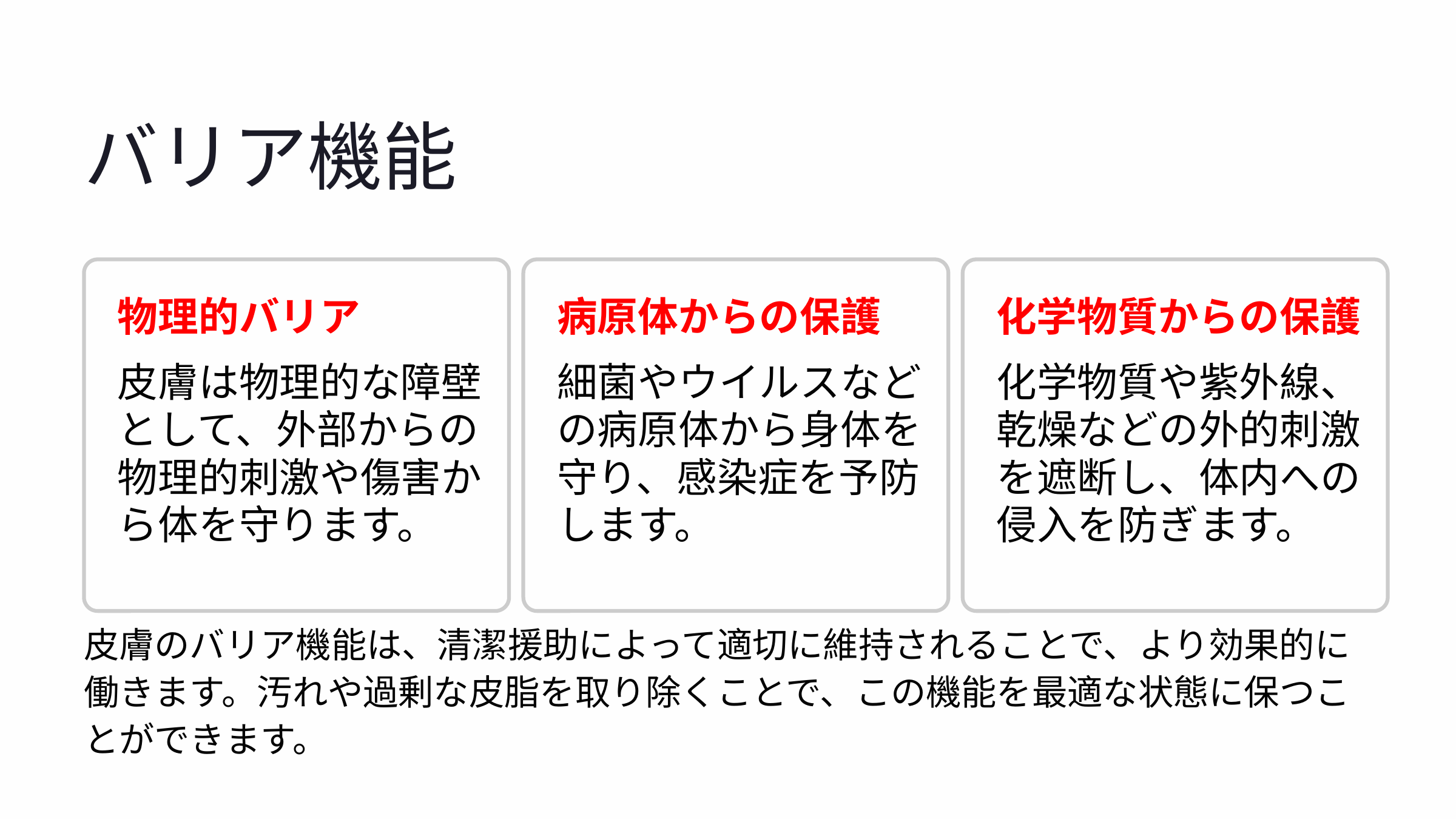

バリア機能

物理的バリア
病原体からの保護
化学物質からの保護
皮膚は物理的な障壁として、外部からの物理的刺激や傷害から体を守ります。
細菌やウイルスなどの病原体から身体を守り、感染症を予防します。
化学物質や紫外線、乾燥などの外的刺激を遮断し、体内への侵入を防ぎます。
皮膚のバリア機能は、清潔援助によって適切に維持されることで、より効果的に働きます。汚れや過剰な皮脂を取り除くことで、この機能を最適な状態に保つことができます。